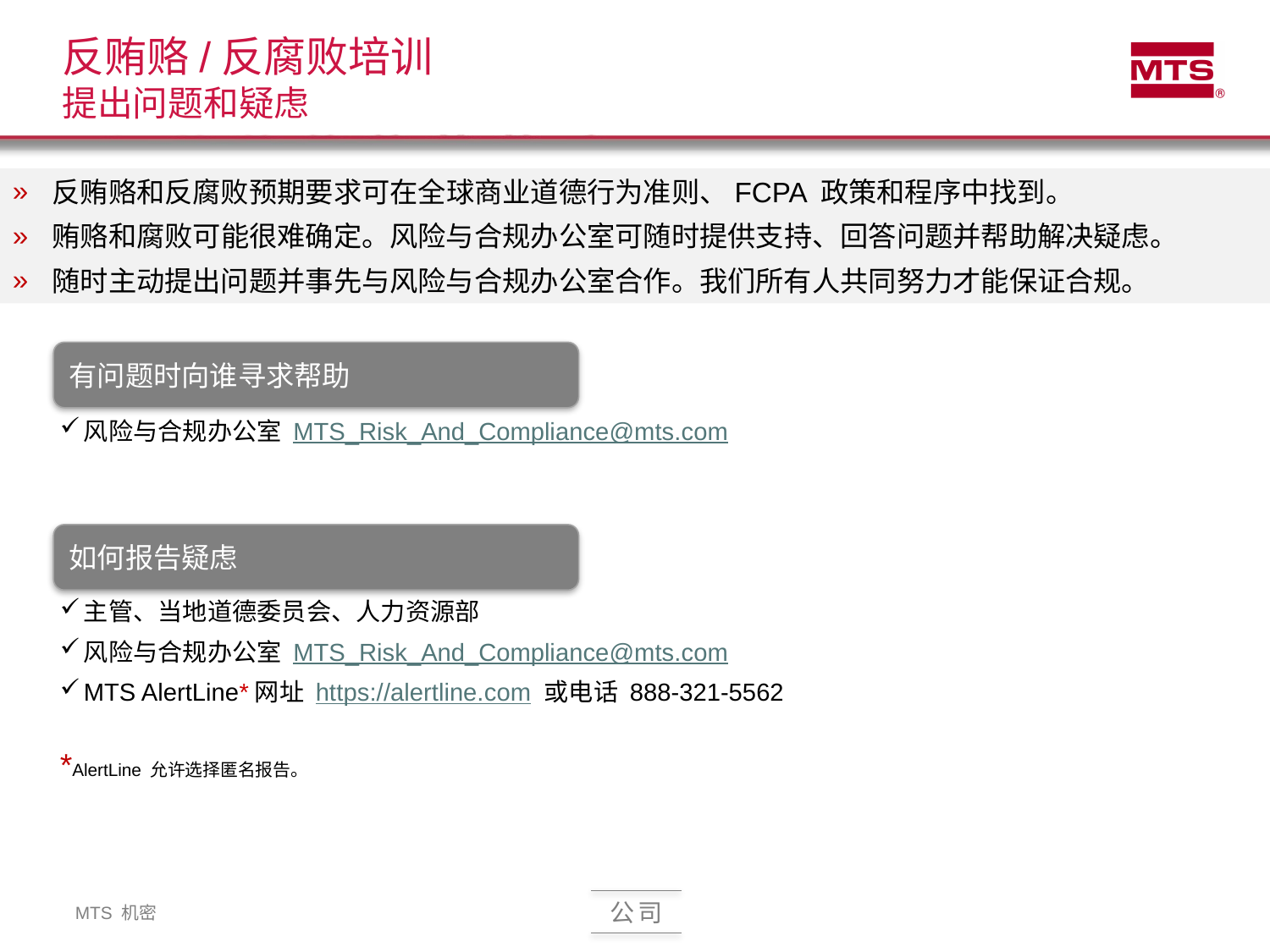

# 反贿赂/反腐败培训 提出问题和疑虑
反贿赂和反腐败预期要求可在全球商业道德行为准则、FCPA 政策和程序中找到。
贿赂和腐败可能很难确定。风险与合规办公室可随时提供支持、回答问题并帮助解决疑虑。
随时主动提出问题并事先与风险与合规办公室合作。我们所有人共同努力才能保证合规。
有问题时向谁寻求帮助
风险与合规办公室 MTS_Risk_And_Compliance@mts.com
如何报告疑虑
主管、当地道德委员会、人力资源部
风险与合规办公室 MTS_Risk_And_Compliance@mts.com
MTS AlertLine*网址 https://alertline.com 或电话 888-321-5562
*AlertLine 允许选择匿名报告。